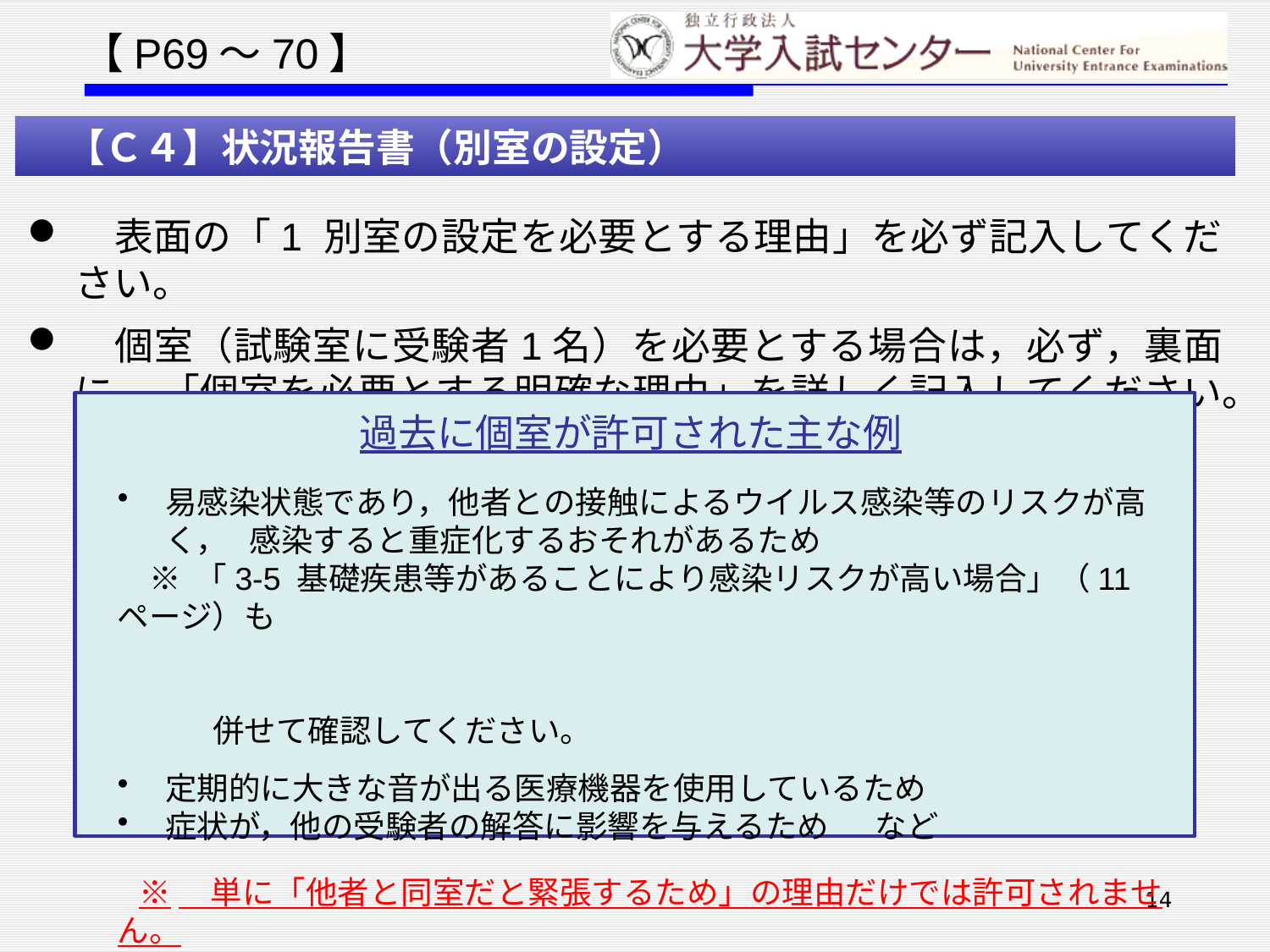

【P69～70】
　【Ｃ４】状況報告書（別室の設定）
　表面の「1 別室の設定を必要とする理由」を必ず記入してください。
　個室（試験室に受験者1名）を必要とする場合は，必ず，裏面に     「個室を必要とする明確な理由」を詳しく記入してください。

過去に個室が許可された主な例
易感染状態であり，他者との接触によるウイルス感染等のリスクが高く，   感染すると重症化するおそれがあるため
　※  「3-5 基礎疾患等があることにより感染リスクが高い場合」（11ページ）も
　　　併せて確認してください。
定期的に大きな音が出る医療機器を使用しているため
症状が，他の受験者の解答に影響を与えるため　  など
   ※　単に「他者と同室だと緊張するため」の理由だけでは許可されません。
14